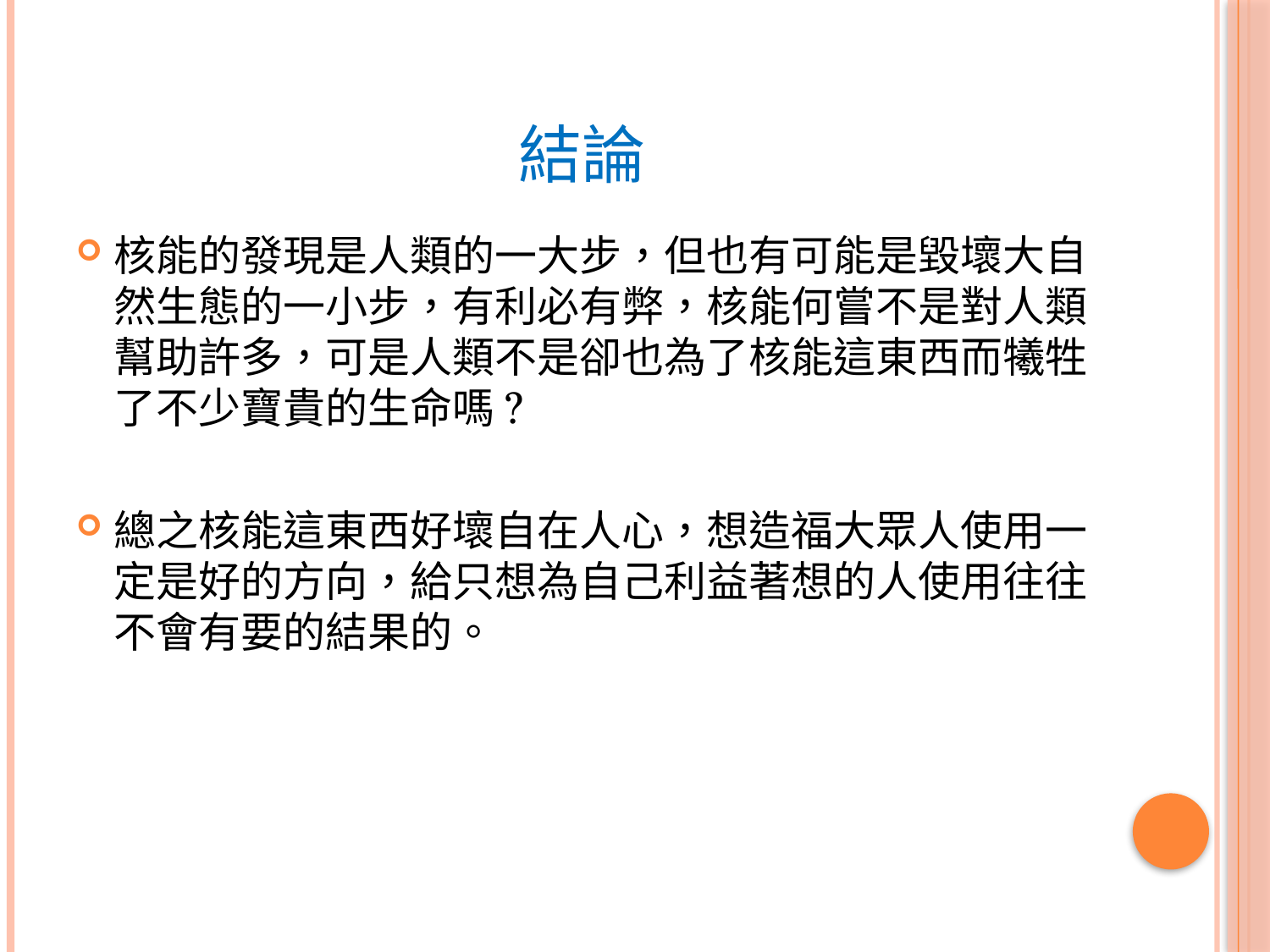

# 結論
核能的發現是人類的一大步，但也有可能是毀壞大自然生態的一小步，有利必有弊，核能何嘗不是對人類幫助許多，可是人類不是卻也為了核能這東西而犧牲了不少寶貴的生命嗎?

總之核能這東西好壞自在人心，想造福大眾人使用一定是好的方向，給只想為自己利益著想的人使用往往不會有要的結果的。